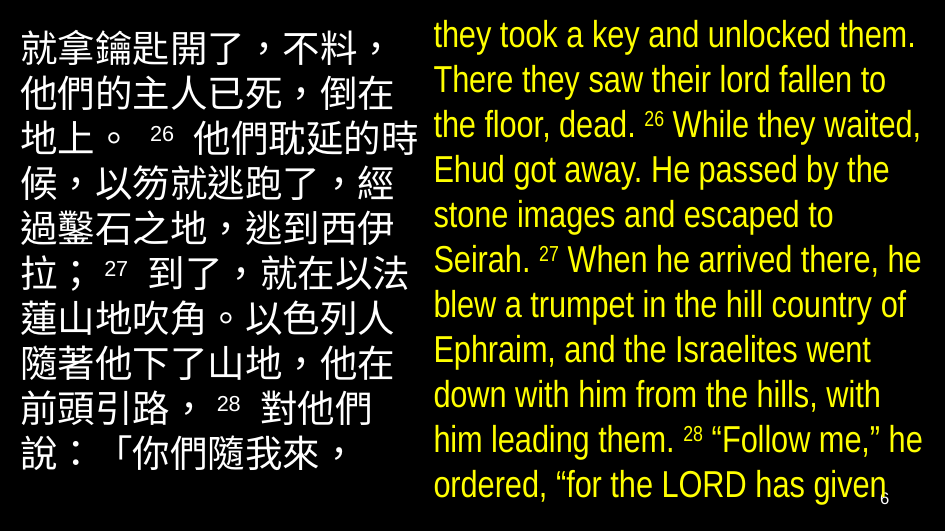

they took a key and unlocked them. There they saw their lord fallen to the floor, dead. 26 While they waited, Ehud got away. He passed by the stone images and escaped to Seirah. 27 When he arrived there, he blew a trumpet in the hill country of Ephraim, and the Israelites went down with him from the hills, with him leading them. 28 “Follow me,” he ordered, “for the Lord has given
就拿鑰匙開了，不料，他們的主人已死，倒在地上。 26 他們耽延的時候，以笏就逃跑了，經過鑿石之地，逃到西伊拉；27 到了，就在以法蓮山地吹角。以色列人隨著他下了山地，他在前頭引路，28 對他們說：「你們隨我來，
6